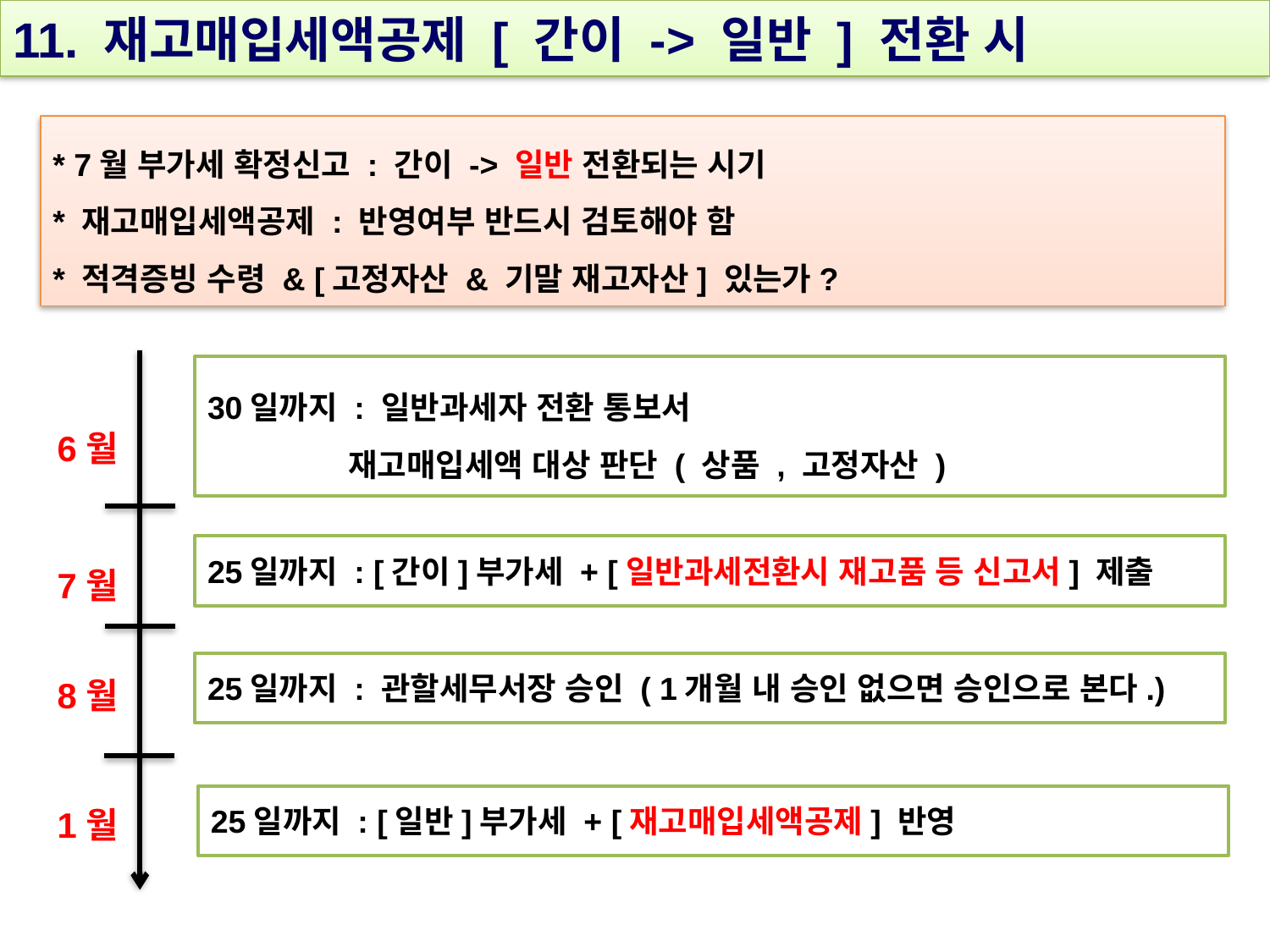

11. 재고매입세액공제 [ 간이 -> 일반 ] 전환 시
* 7월 부가세 확정신고 : 간이 -> 일반 전환되는 시기
* 재고매입세액공제 : 반영여부 반드시 검토해야 함
* 적격증빙 수령 & [고정자산 & 기말 재고자산] 있는가?
30일까지 : 일반과세자 전환 통보서
               재고매입세액 대상 판단 ( 상품 , 고정자산 )
6월
7월
25일까지 : [간이]부가세 + [일반과세전환시 재고품 등 신고서] 제출
8월
25일까지 : 관할세무서장 승인 ( 1개월 내 승인 없으면 승인으로 본다.)
1월
25일까지 : [일반]부가세 + [재고매입세액공제] 반영